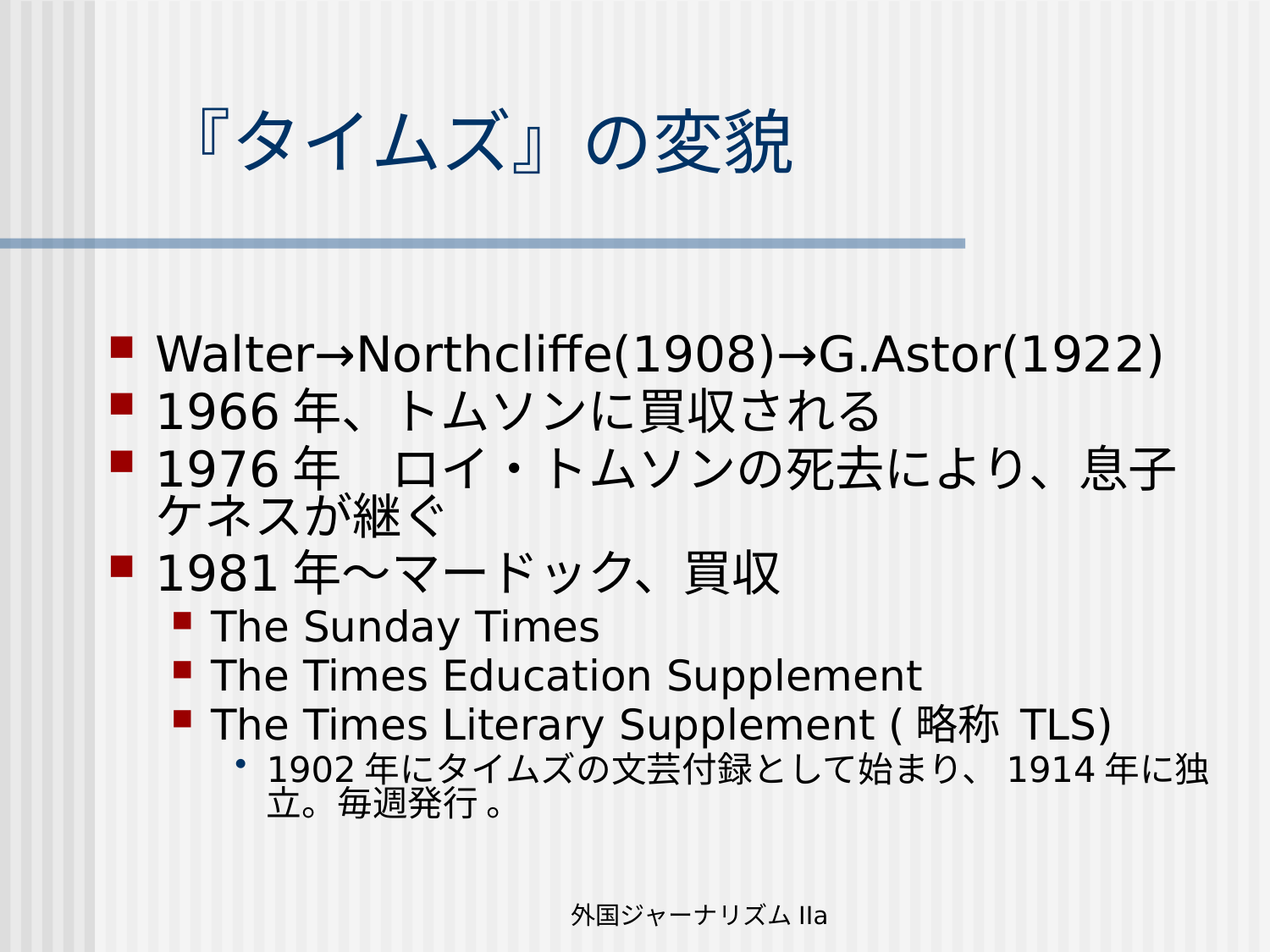

# 『タイムズ』の変貌
Walter→Northcliffe(1908)→G.Astor(1922)
1966年、トムソンに買収される
1976年　ロイ・トムソンの死去により、息子ケネスが継ぐ
1981年～マードック、買収
The Sunday Times
The Times Education Supplement
The Times Literary Supplement (略称 TLS)
1902年にタイムズの文芸付録として始まり、1914年に独立。毎週発行 。
外国ジャーナリズムIIa